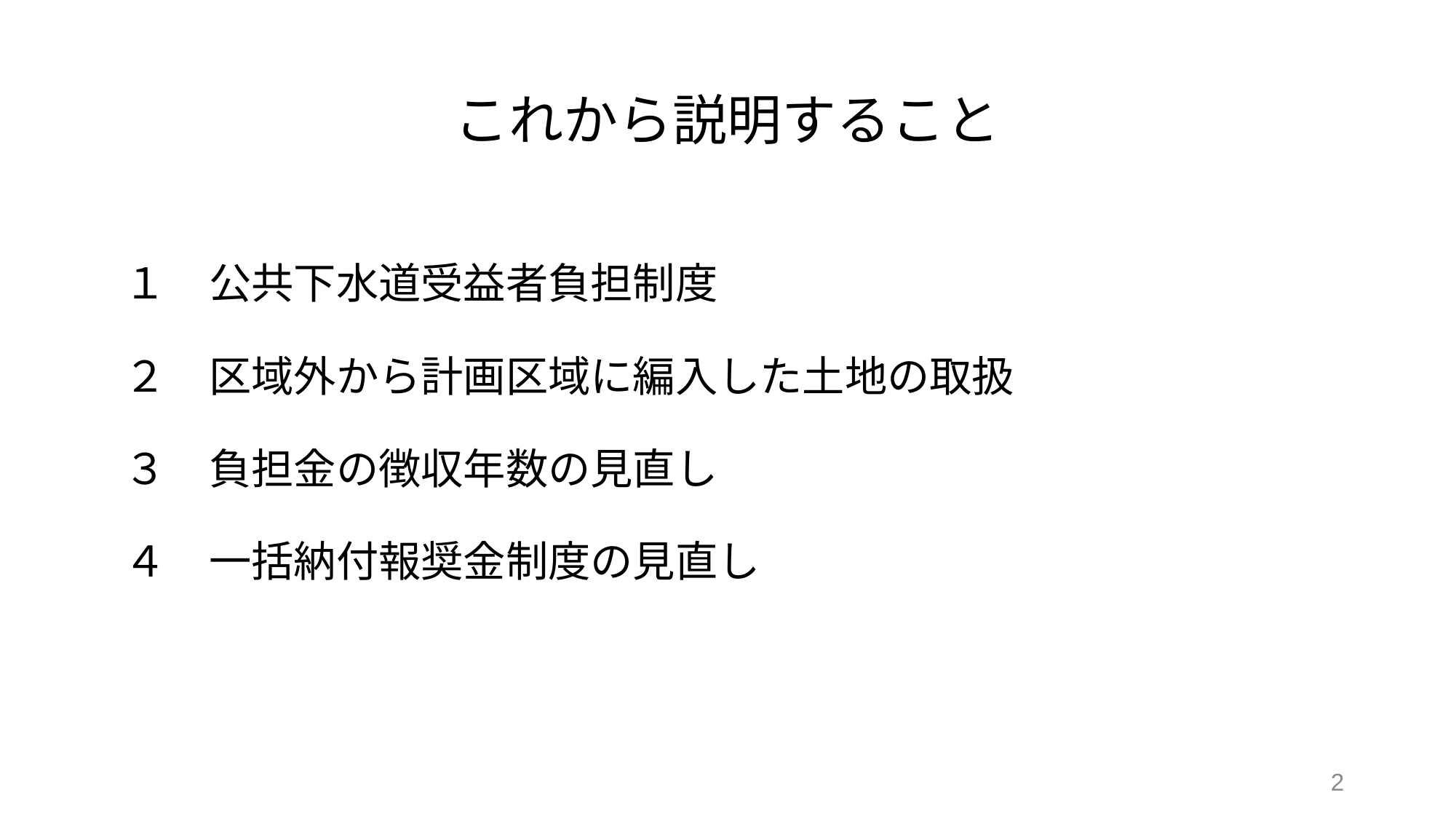

# これから説明すること
１　公共下水道受益者負担制度

２　区域外から計画区域に編入した土地の取扱

３　負担金の徴収年数の見直し

４　一括納付報奨金制度の見直し

2